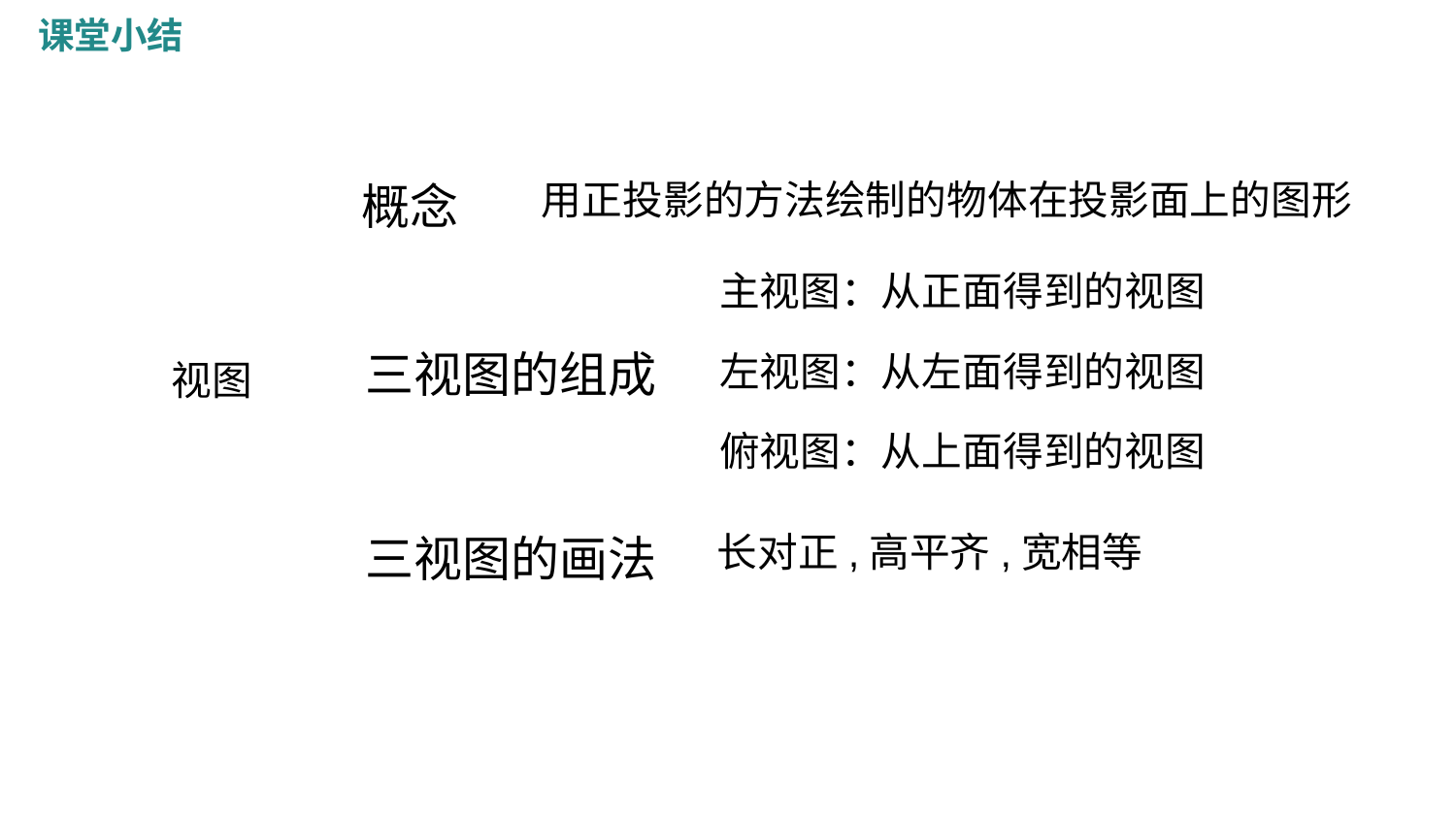

课堂小结
概念
用正投影的方法绘制的物体在投影面上的图形

主视图：从正面得到的视图

三视图的组成
左视图：从左面得到的视图
视图
俯视图：从上面得到的视图
三视图的画法
长对正,高平齐,宽相等